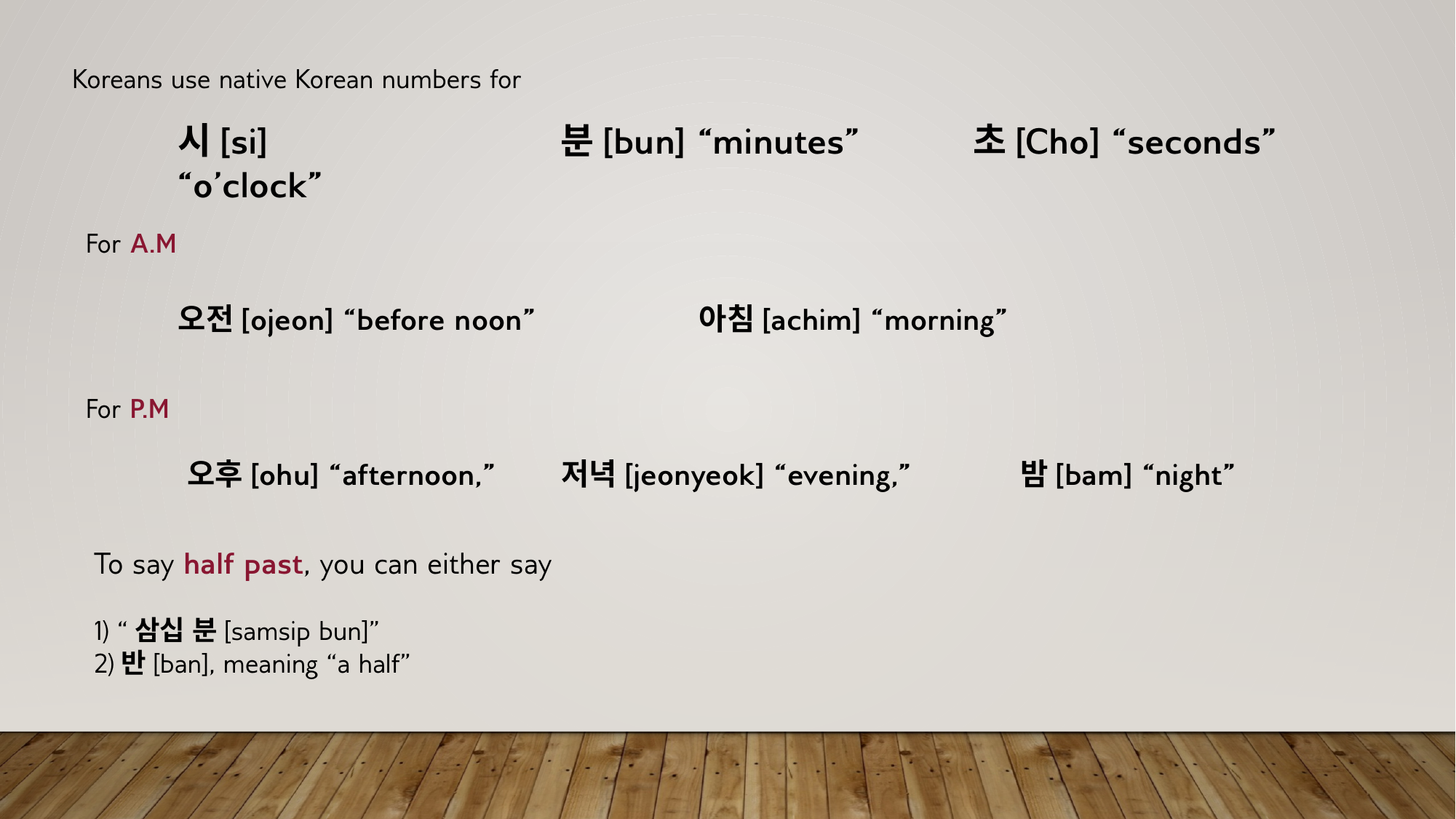

Koreans use native Korean numbers for
초[Cho] “seconds”
분[bun] “minutes”
시[si] “o’clock”
For A.M
오전[ojeon] “before noon”
아침[achim] “morning”
For P.M
오후[ohu] “afternoon,”
저녁[jeonyeok] “evening,”
밤[bam] “night”
To say half past, you can either say

1) “삼십 분[samsip bun]”
2)반[ban], meaning “a half”